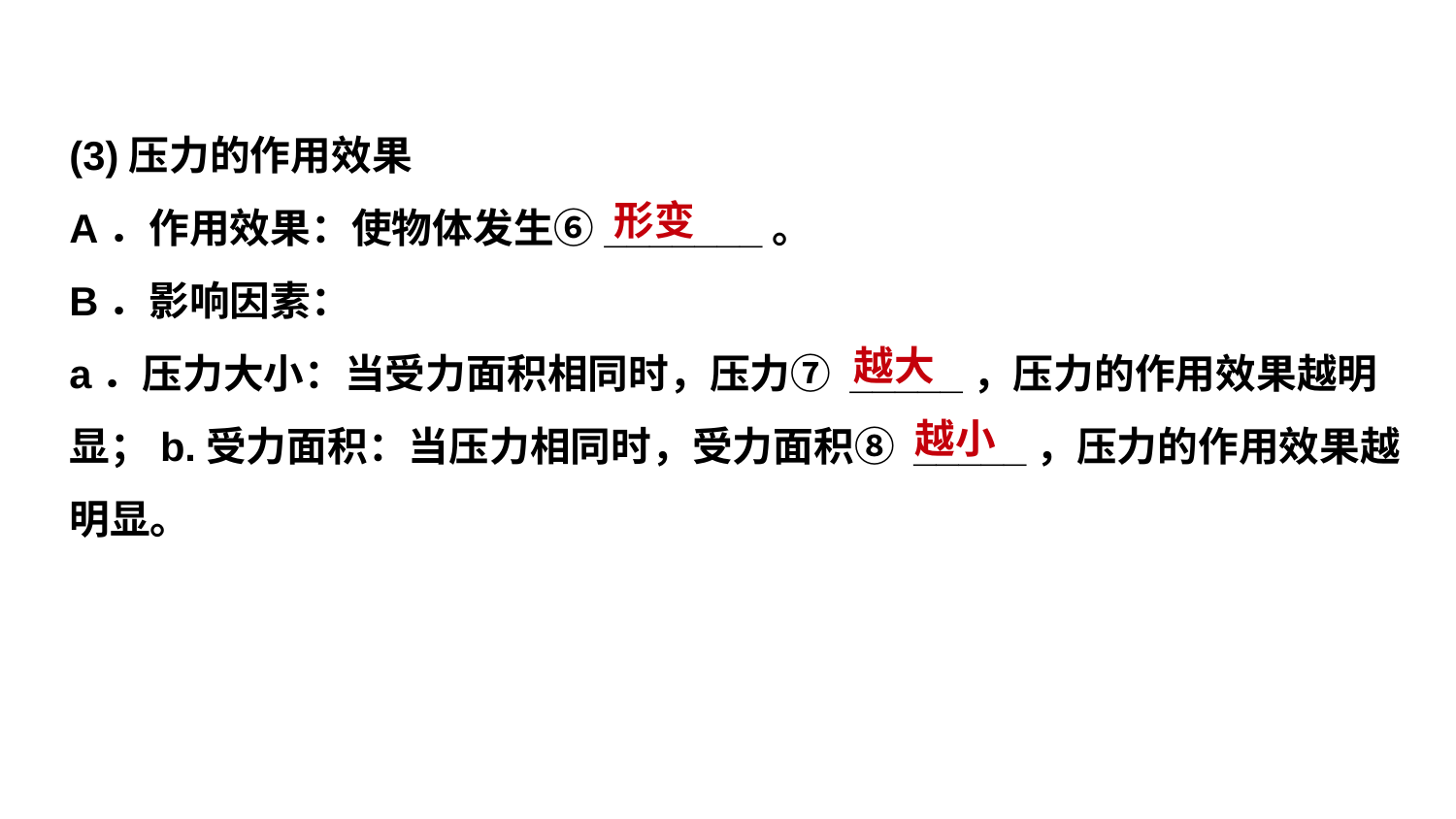

(3)压力的作用效果
A．作用效果：使物体发生⑥_______。
B．影响因素：
a．压力大小：当受力面积相同时，压力⑦ _____，压力的作用效果越明
显；b.受力面积：当压力相同时，受力面积⑧ _____，压力的作用效果越
明显。
 形变
越大
越小